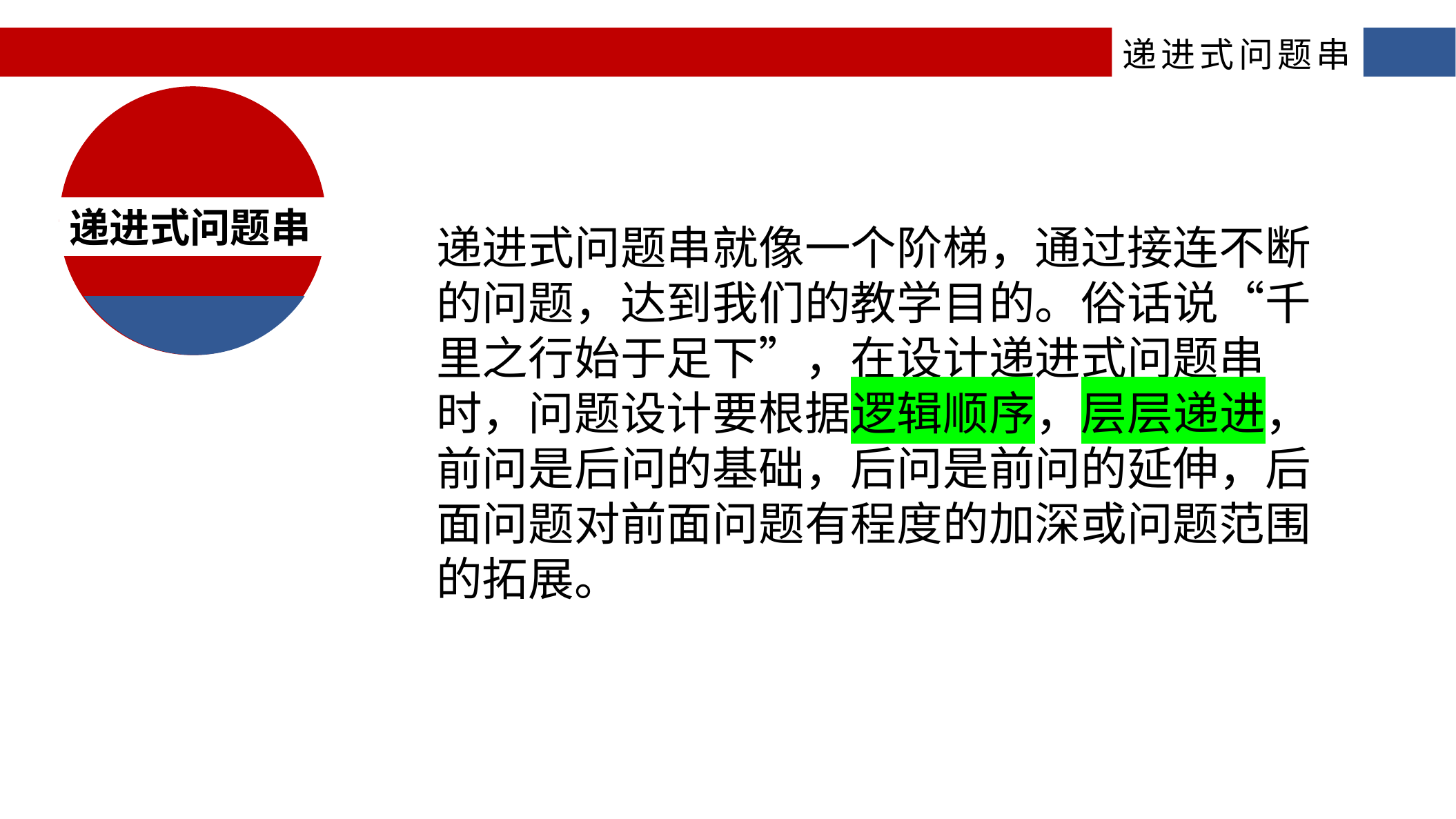

递进式问题串

递进式问题串
递进式问题串就像一个阶梯，通过接连不断的问题，达到我们的教学目的。俗话说“千里之行始于足下”，在设计递进式问题串时，问题设计要根据逻辑顺序，层层递进，前问是后问的基础，后问是前问的延伸，后面问题对前面问题有程度的加深或问题范围的拓展。
YOUR TITLE